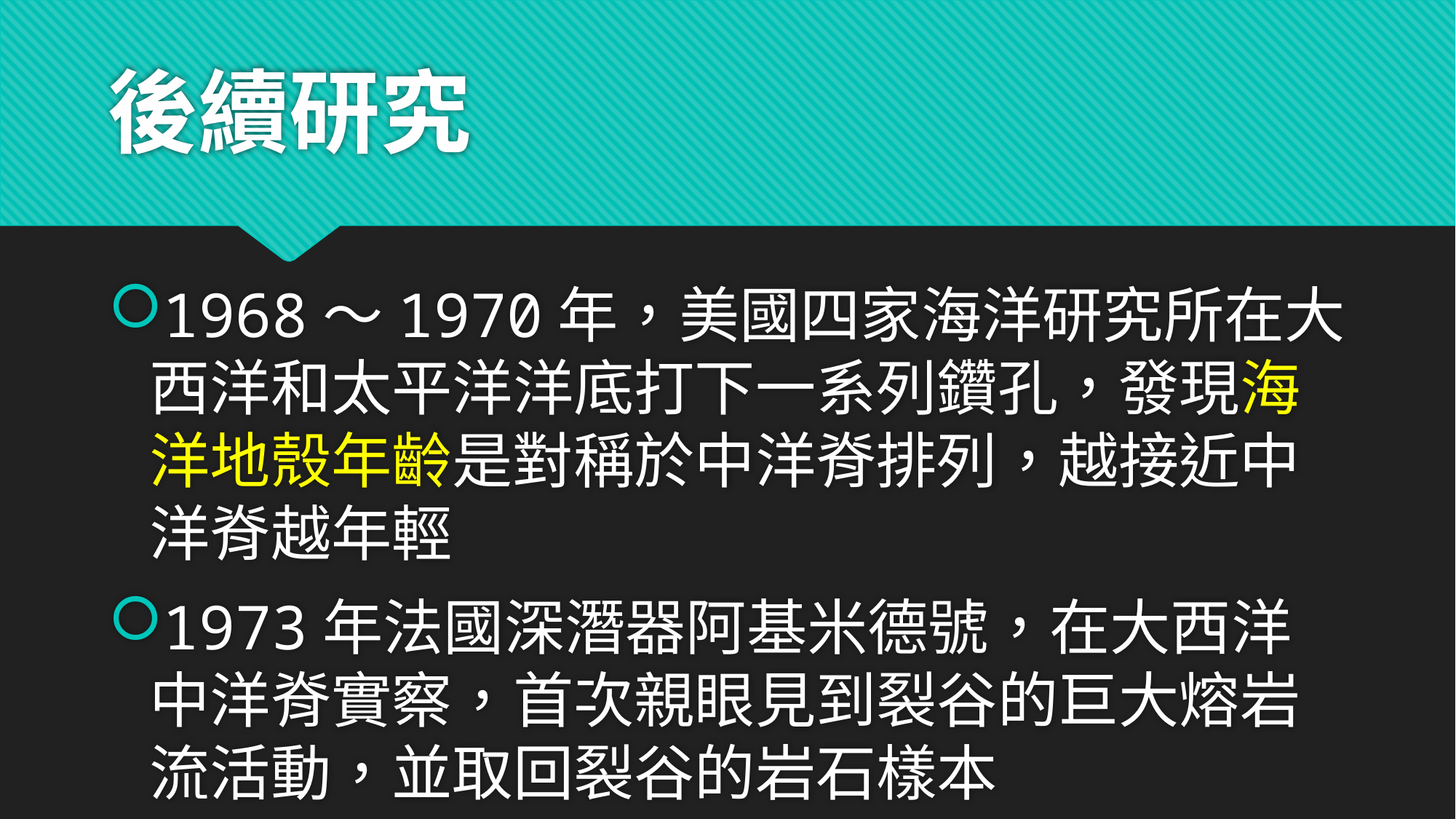

# 後續研究
1968～1970年，美國四家海洋研究所在大西洋和太平洋洋底打下一系列鑽孔，發現海洋地殼年齡是對稱於中洋脊排列，越接近中洋脊越年輕
1973年法國深潛器阿基米德號，在大西洋中洋脊實察，首次親眼見到裂谷的巨大熔岩流活動，並取回裂谷的岩石樣本